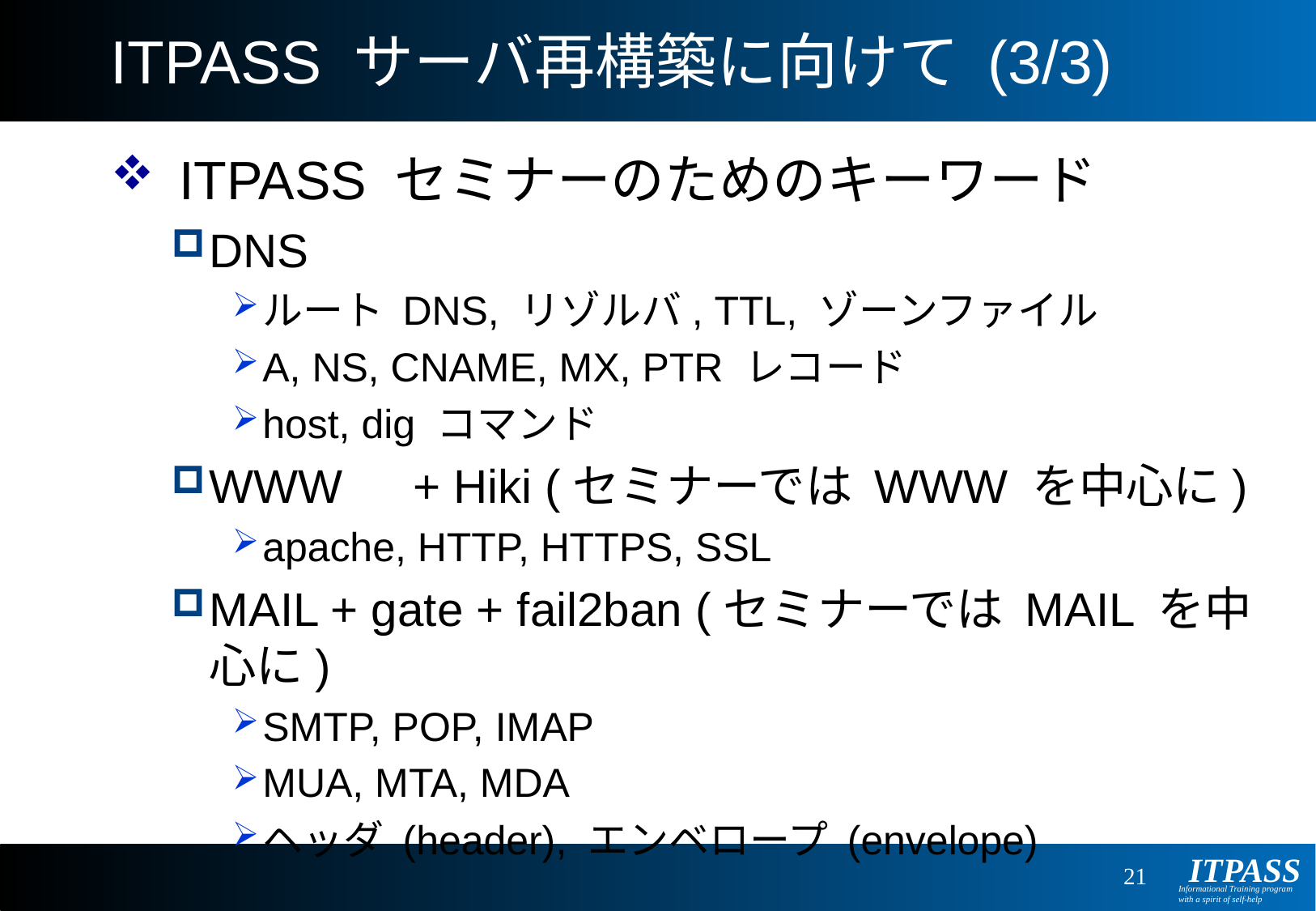

# ITPASS サーバ再構築に向けて (3/3)
ITPASS セミナーのためのキーワード
DNS
ルート DNS, リゾルバ, TTL, ゾーンファイル
A, NS, CNAME, MX, PTR レコード
host, dig コマンド
WWW　+ Hiki (セミナーでは WWW を中心に)
apache, HTTP, HTTPS, SSL
MAIL + gate + fail2ban (セミナーでは MAIL を中心に)
SMTP, POP, IMAP
MUA, MTA, MDA
ヘッダ (header), エンベロープ (envelope)
21